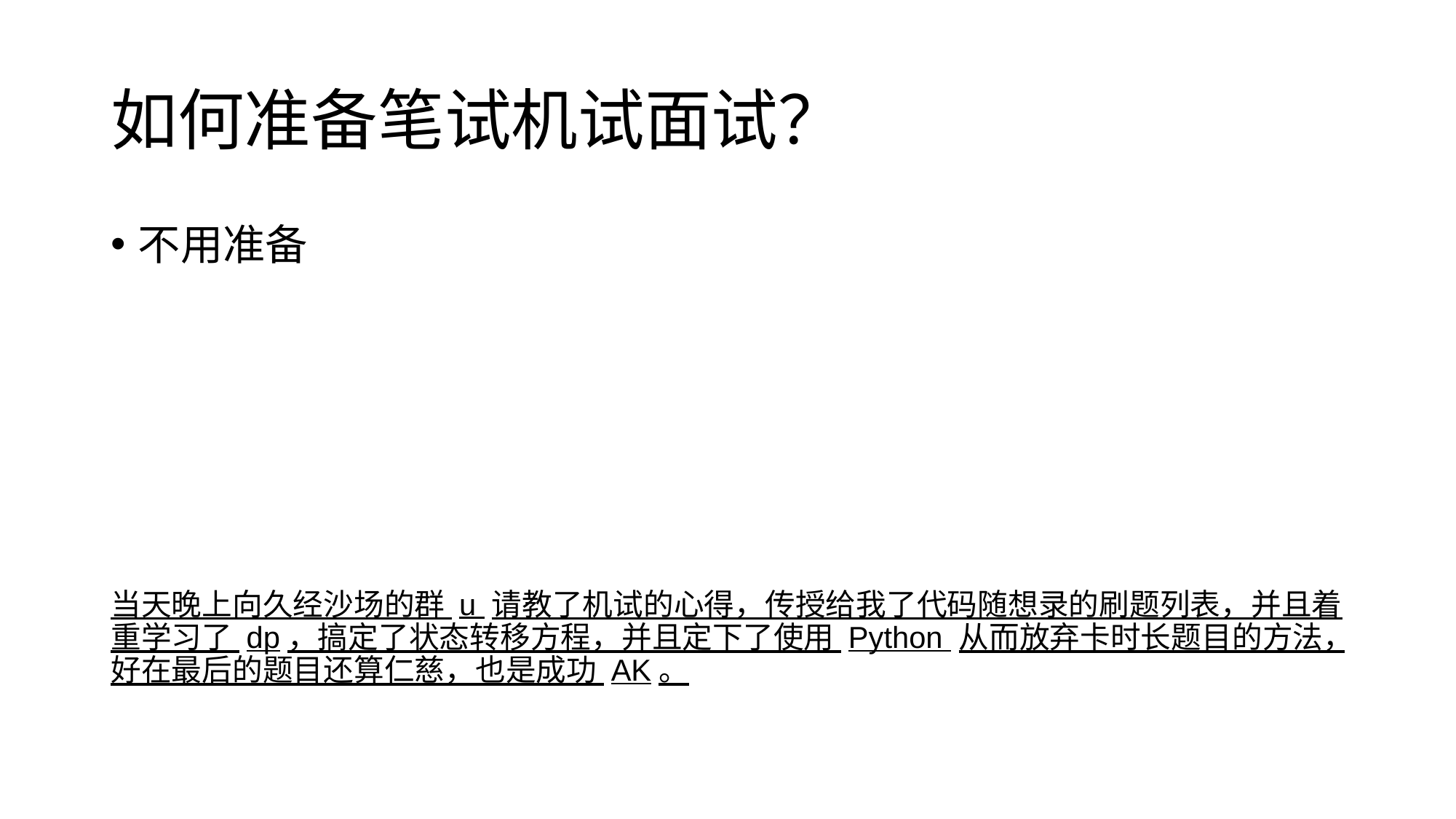

# 如何准备笔试机试面试？
不用准备

当天晚上向久经沙场的群 u 请教了机试的心得，传授给我了代码随想录的刷题列表，并且着重学习了 dp，搞定了状态转移方程，并且定下了使用 Python 从而放弃卡时长题目的方法，好在最后的题目还算仁慈，也是成功 AK。